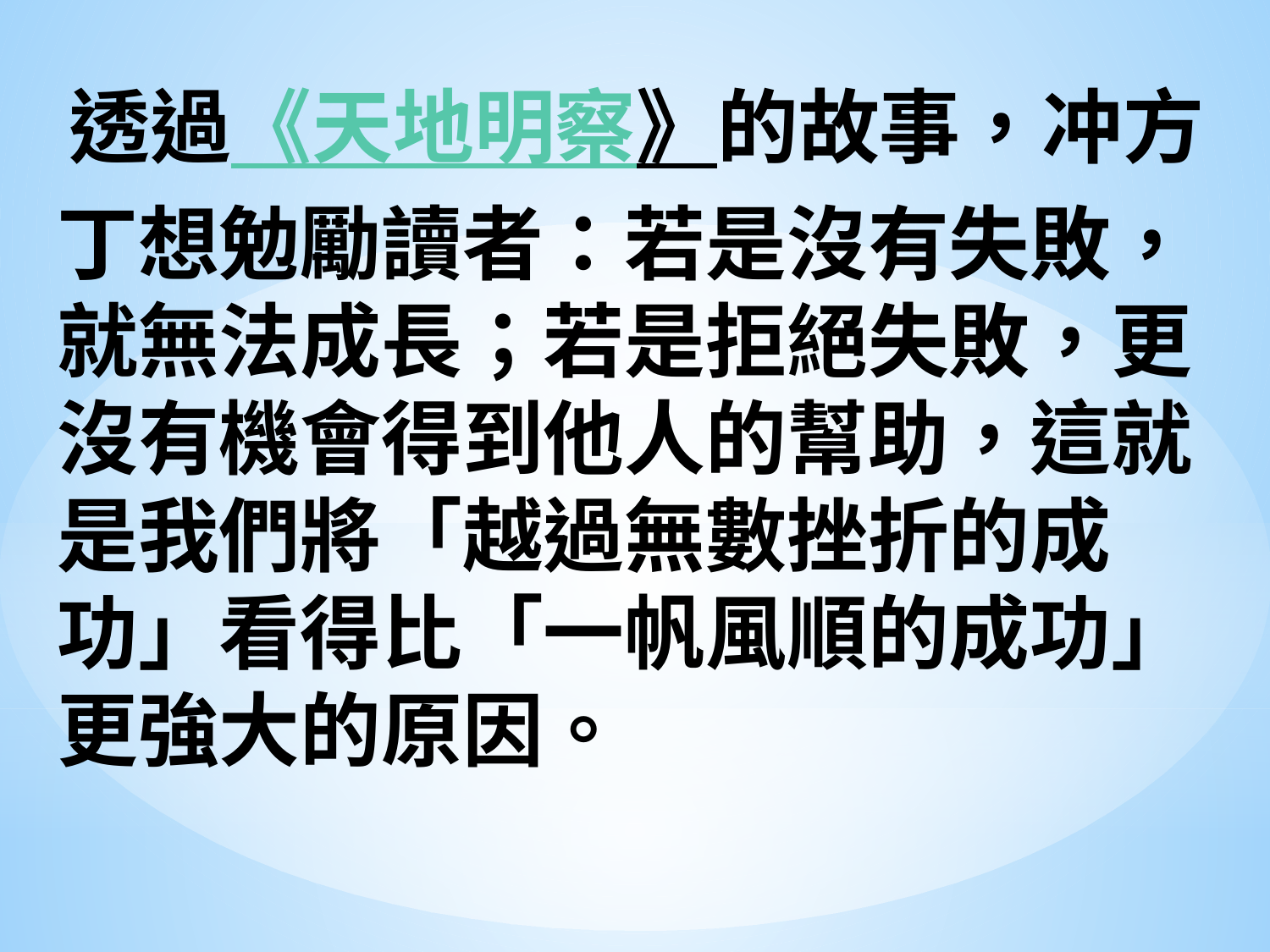

# 透過《天地明察》的故事，冲方丁想勉勵讀者：若是沒有失敗，就無法成長；若是拒絕失敗，更沒有機會得到他人的幫助，這就是我們將「越過無數挫折的成功」看得比「一帆風順的成功」更強大的原因。